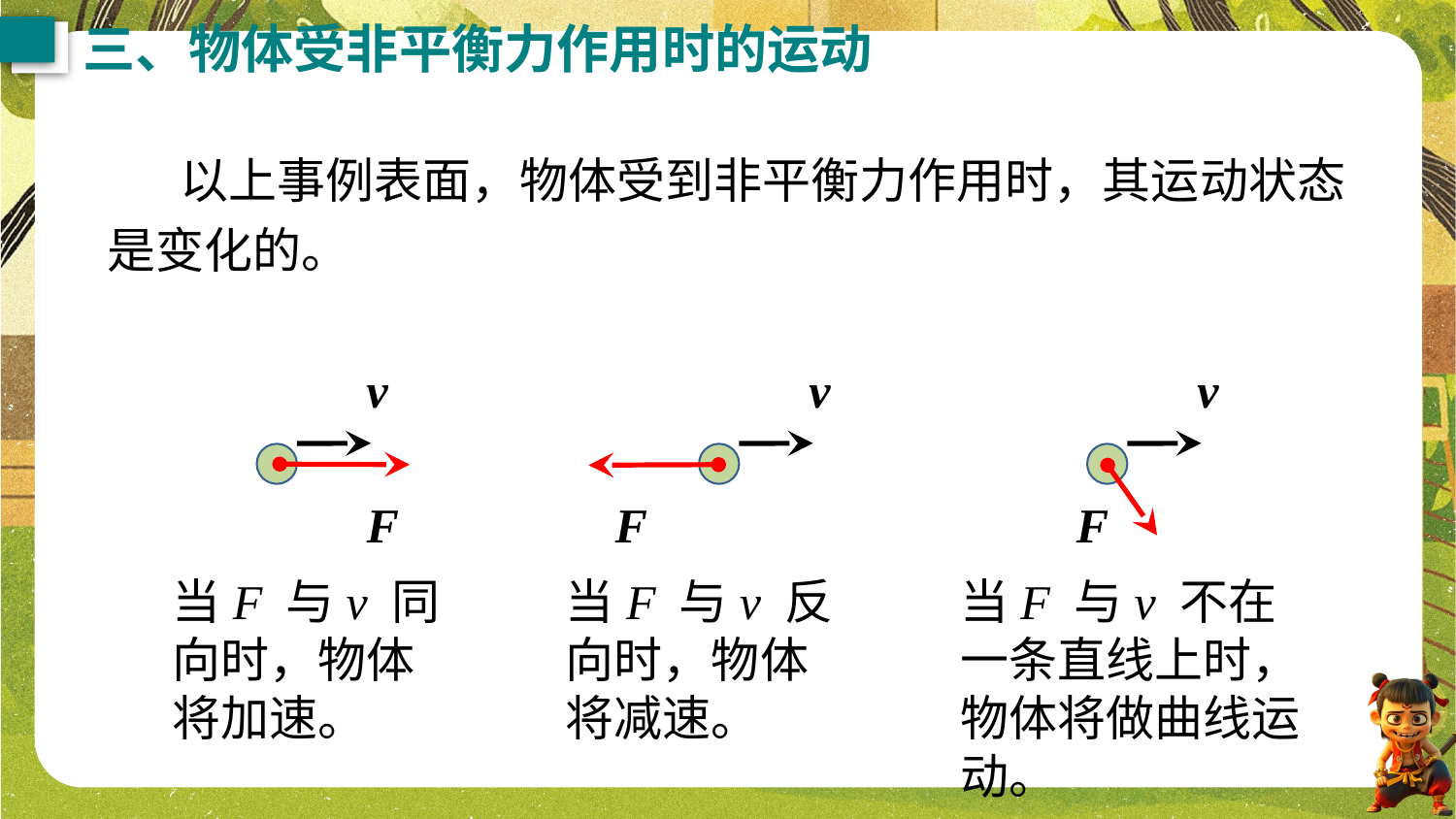

三、物体受非平衡力作用时的运动

以上事例表面，物体受到非平衡力作用时，其运动状态是变化的。
v

F
v

F
v

F
当F 与v 同向时，物体将加速。
当F 与v 反向时，物体将减速。
当F 与v 不在一条直线上时，物体将做曲线运动。